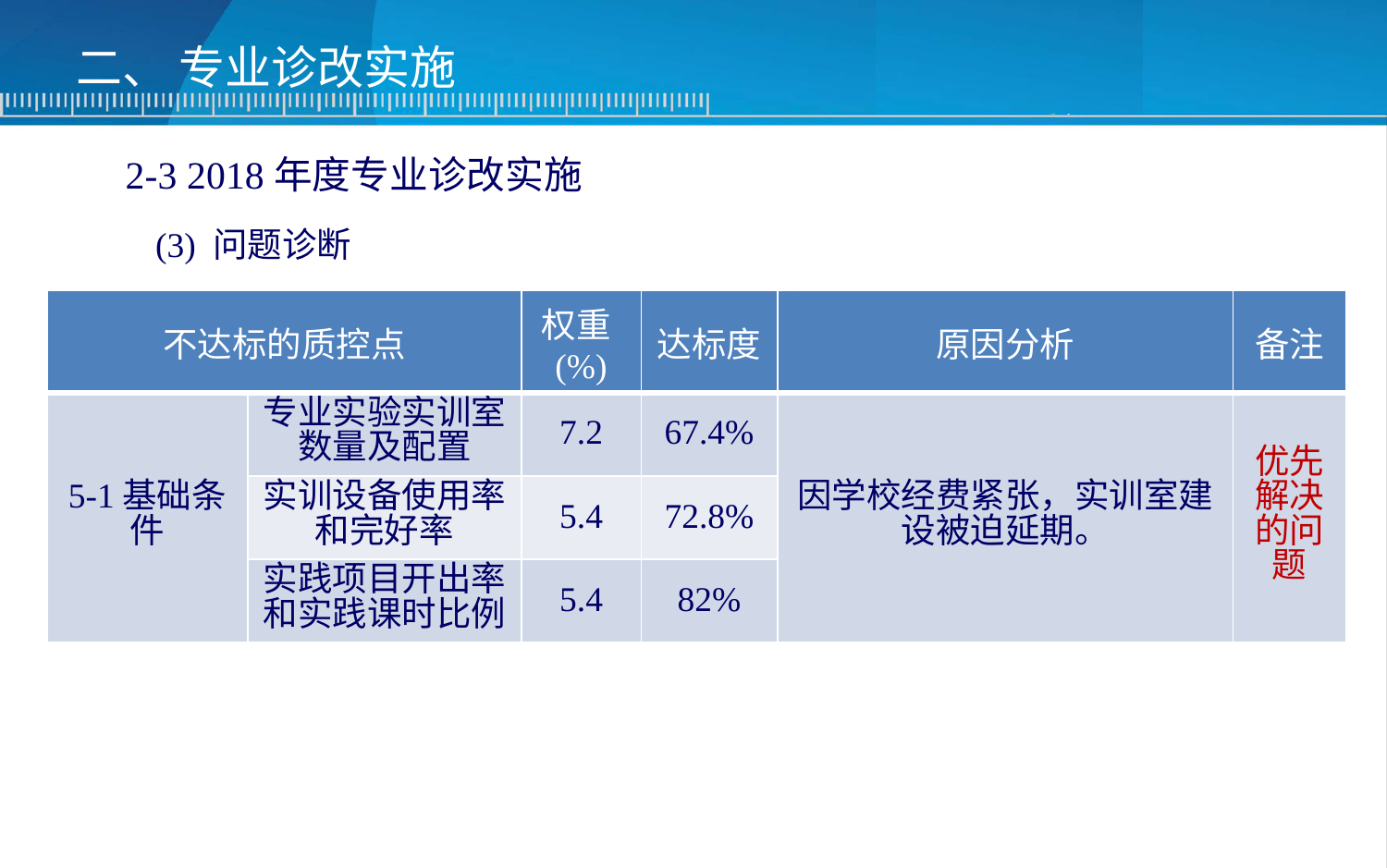

二、 专业诊改实施
2-3 2018年度专业诊改实施
(3) 问题诊断
| 不达标的质控点 |  | 权重(%) | 达标度 | 原因分析 | 备注 |
| --- | --- | --- | --- | --- | --- |
| 5-1基础条件 | 专业实验实训室数量及配置 | 7.2 | 67.4% | 因学校经费紧张，实训室建设被迫延期。 | 优先解决的问题 |
|  | 实训设备使用率和完好率 | 5.4 | 72.8% |  |  |
|  | 实践项目开出率和实践课时比例 | 5.4 | 82% |  |  |